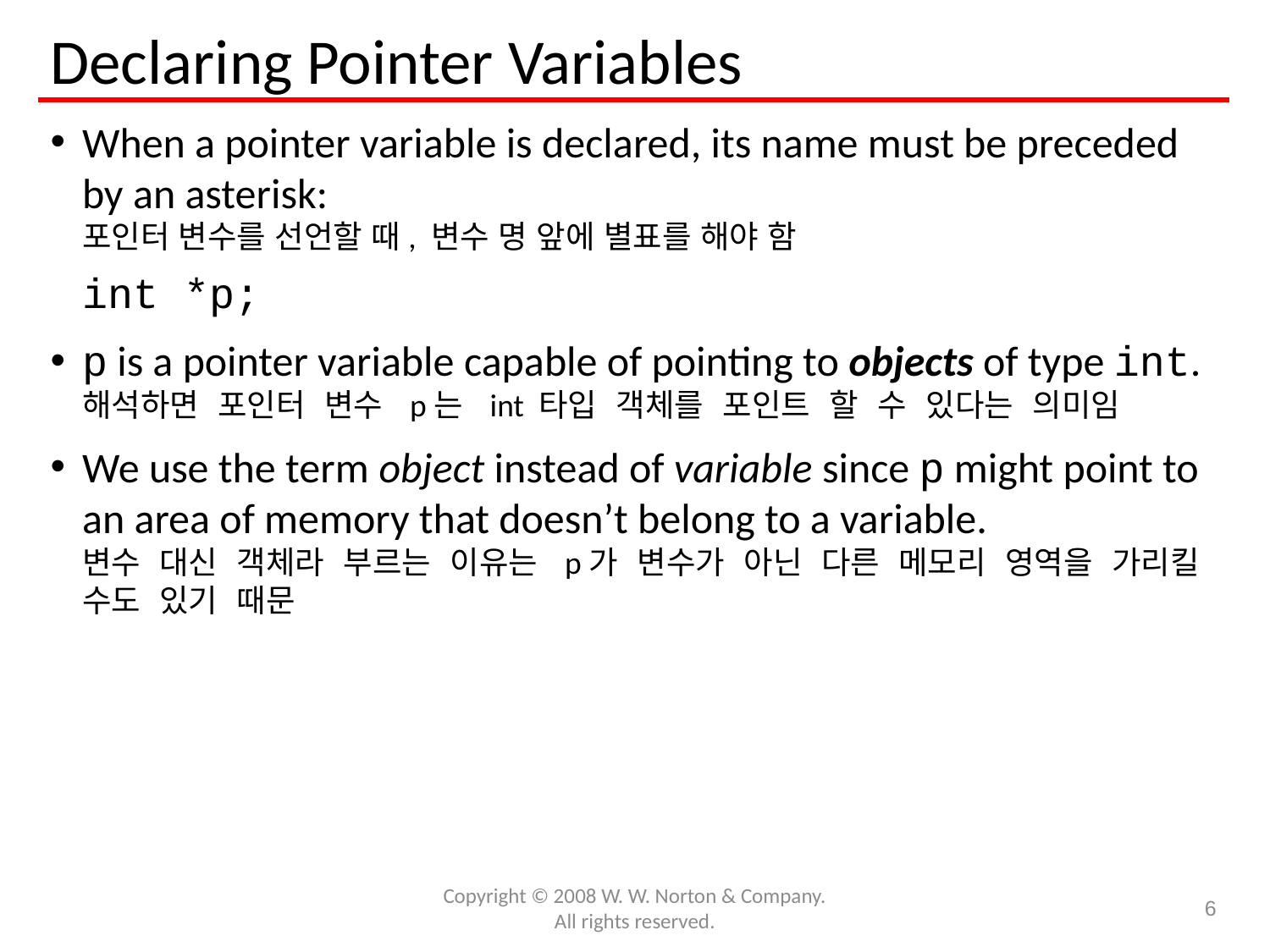

# Declaring Pointer Variables
When a pointer variable is declared, its name must be preceded by an asterisk:
포인터 변수를 선언할 때, 변수 명 앞에 별표를 해야 함
	int *p;
p is a pointer variable capable of pointing to objects of type int.
해석하면 포인터 변수 p는 int 타입 객체를 포인트 할 수 있다는 의미임
We use the term object instead of variable since p might point to an area of memory that doesn’t belong to a variable.
변수 대신 객체라 부르는 이유는 p가 변수가 아닌 다른 메모리 영역을 가리킬 수도 있기 때문
Copyright © 2008 W. W. Norton & Company.
All rights reserved.
6